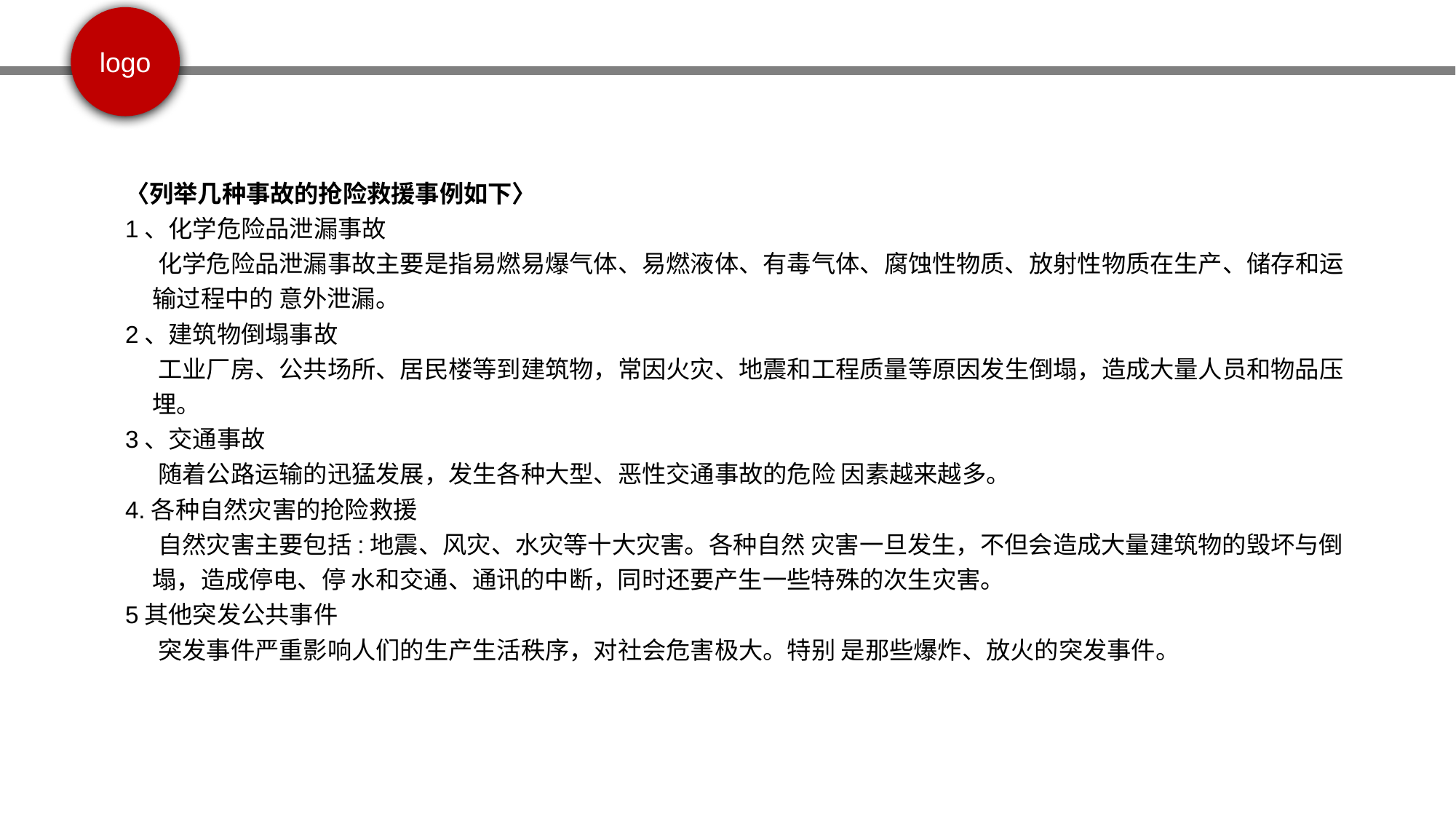

〈列举几种事故的抢险救援事例如下〉
1、化学危险品泄漏事故
     化学危险品泄漏事故主要是指易燃易爆气体、易燃液体、有毒气体、腐蚀性物质、放射性物质在生产、储存和运输过程中的 意外泄漏。
2、建筑物倒塌事故
     工业厂房、公共场所、居民楼等到建筑物，常因火灾、地震和工程质量等原因发生倒塌，造成大量人员和物品压埋。
3、交通事故
     随着公路运输的迅猛发展，发生各种大型、恶性交通事故的危险 因素越来越多。
4.各种自然灾害的抢险救援
     自然灾害主要包括:地震、风灾、水灾等十大灾害。各种自然 灾害一旦发生，不但会造成大量建筑物的毁坏与倒塌，造成停电、停 水和交通、通讯的中断，同时还要产生一些特殊的次生灾害。
5其他突发公共事件
     突发事件严重影响人们的生产生活秩序，对社会危害极大。特别 是那些爆炸、放火的突发事件。